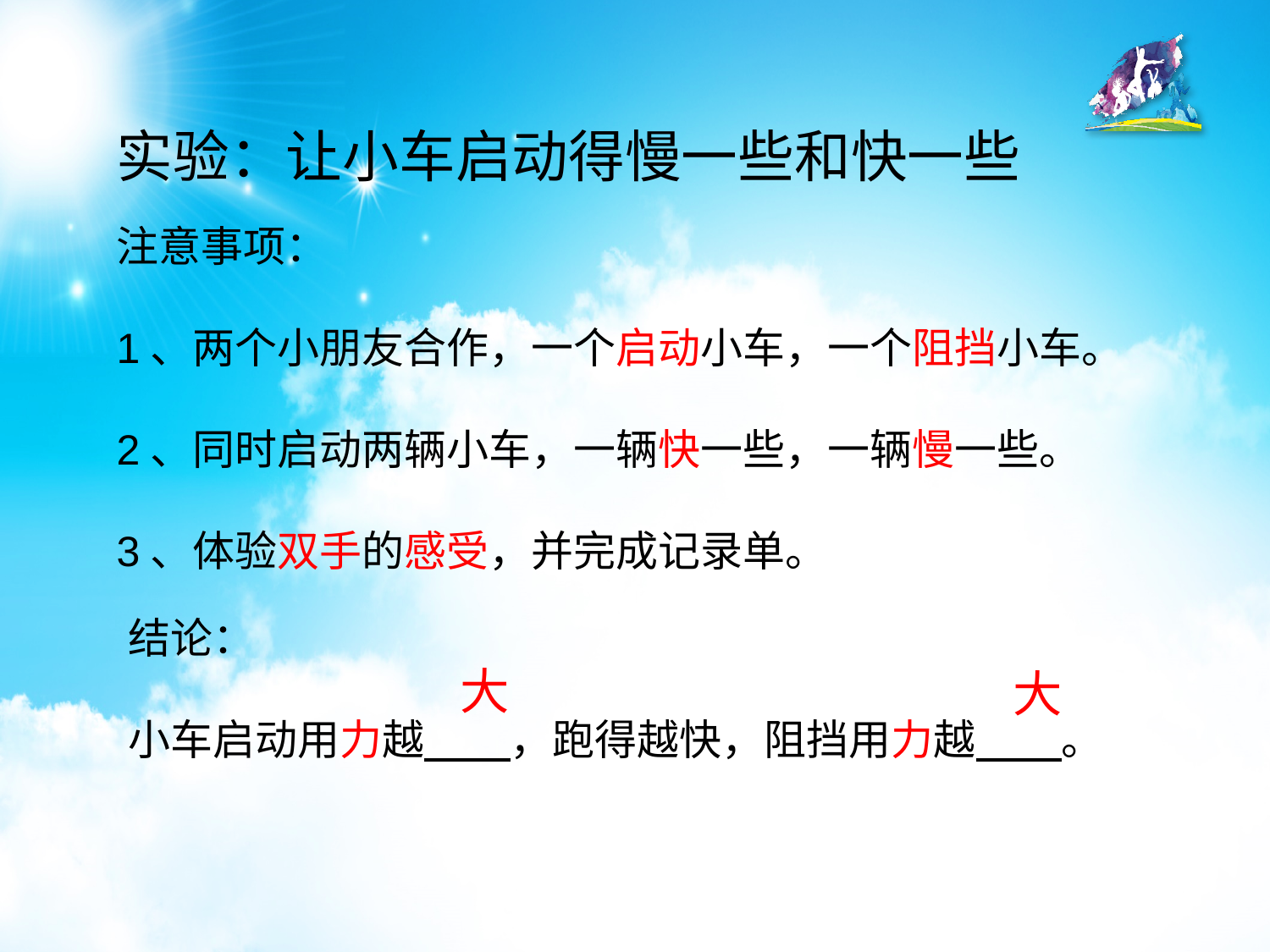

实验：让小车启动得慢一些和快一些
注意事项：

1、两个小朋友合作，一个启动小车，一个阻挡小车。

2、同时启动两辆小车，一辆快一些，一辆慢一些。

3、体验双手的感受，并完成记录单。
结论：

小车启动用力越         ，跑得越快，阻挡用力越         。
大
大